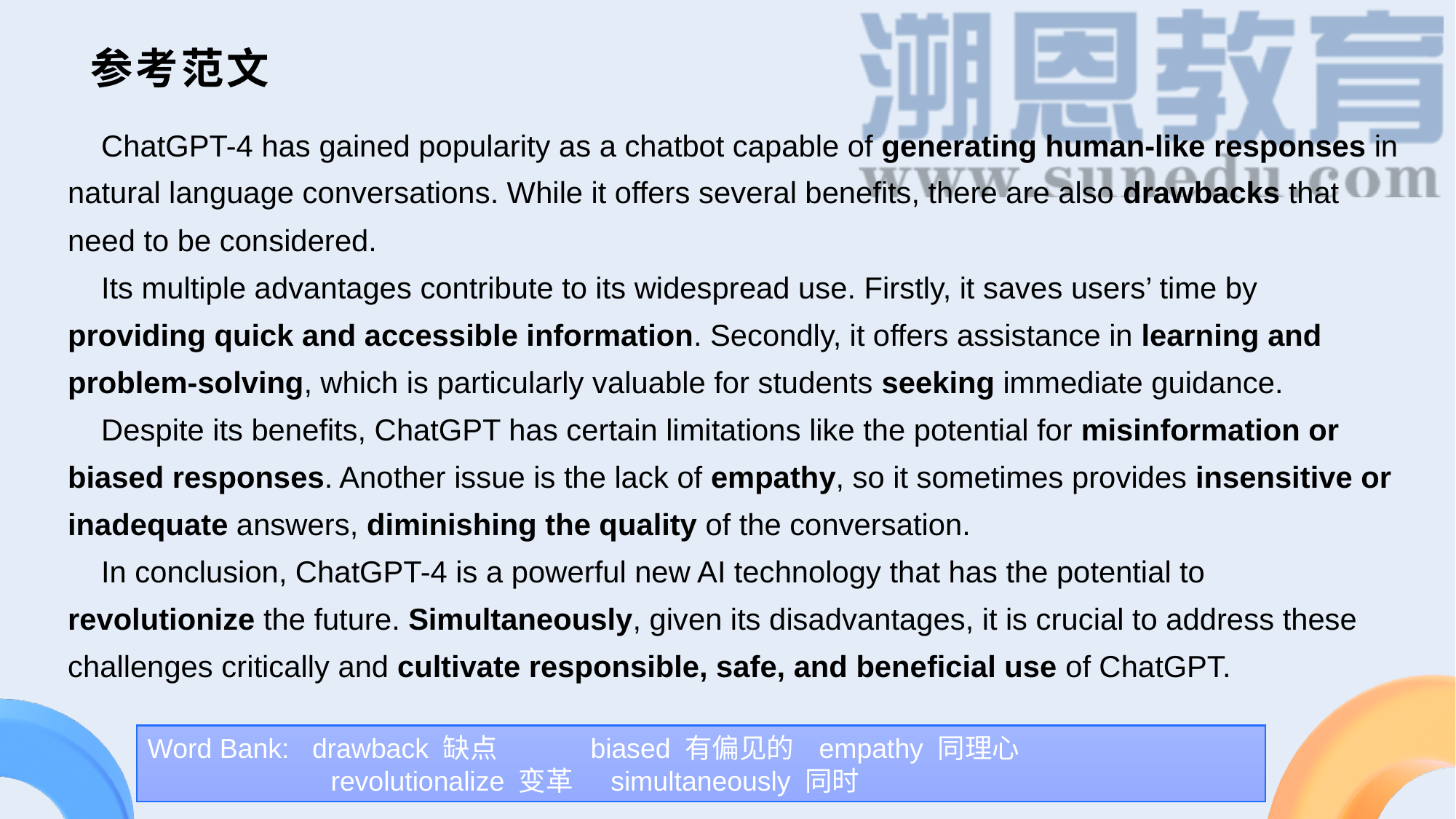

参考范文
    ChatGPT-4 has gained popularity as a chatbot capable of generating human-like responses in natural language conversations. While it offers several benefits, there are also drawbacks that need to be considered.
    Its multiple advantages contribute to its widespread use. Firstly, it saves users’ time by providing quick and accessible information. Secondly, it offers assistance in learning and problem-solving, which is particularly valuable for students seeking immediate guidance.
    Despite its benefits, ChatGPT has certain limitations like the potential for misinformation or biased responses. Another issue is the lack of empathy, so it sometimes provides insensitive or inadequate answers, diminishing the quality of the conversation.
    In conclusion, ChatGPT-4 is a powerful new AI technology that has the potential to revolutionize the future. Simultaneously, given its disadvantages, it is crucial to address these challenges critically and cultivate responsible, safe, and beneficial use of ChatGPT.
Word Bank:   drawback 缺点              biased 有偏见的   empathy 同理心
                        revolutionalize 变革     simultaneously 同时